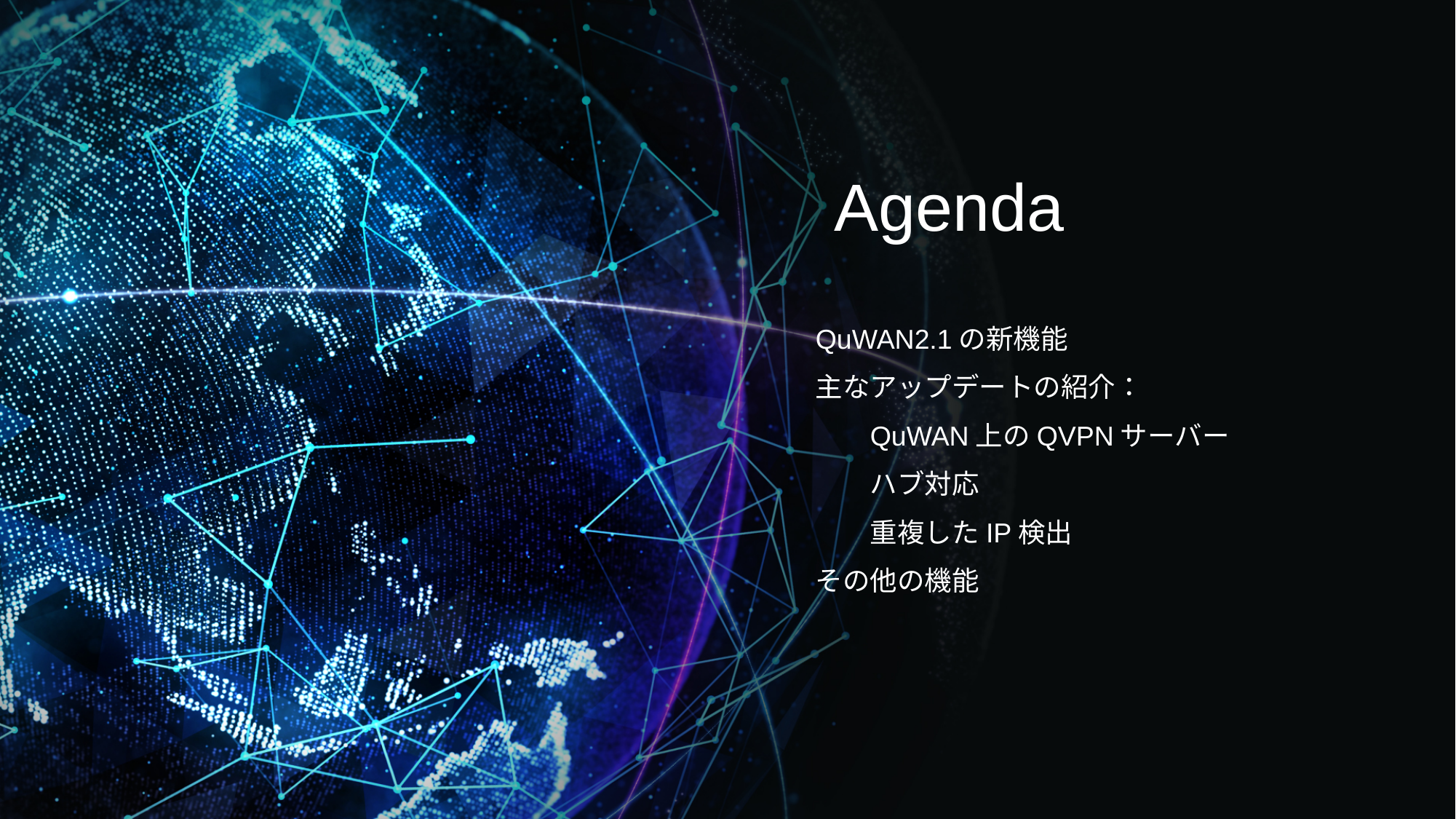

# Agenda
QuWAN2.1の新機能
主なアップデートの紹介：
QuWAN上のQVPNサーバー
ハブ対応
重複したIP検出
その他の機能